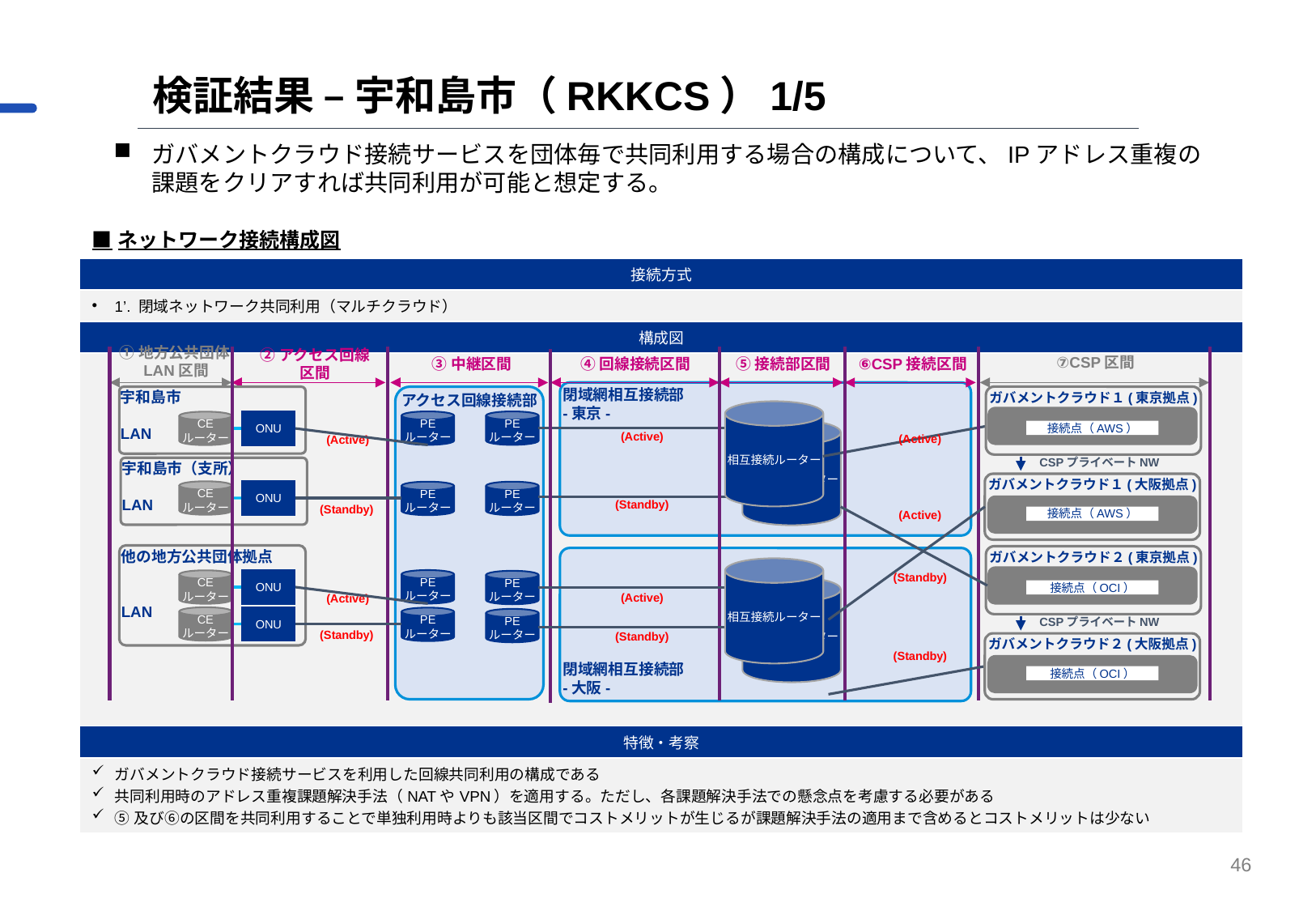

検証結果 – 宇和島市（RKKCS）1/5
ガバメントクラウド接続サービスを団体毎で共同利用する場合の構成について、IPアドレス重複の課題をクリアすれば共同利用が可能と想定する。
| ■ネットワーク接続構成図 |
| --- |
| 接続方式 |
| 1’. 閉域ネットワーク共同利用（マルチクラウド） |
| 構成図 |
|  |
| 特徴・考察 |
| ガバメントクラウド接続サービスを利用した回線共同利用の構成である 共同利用時のアドレス重複課題解決手法（NATやVPN）を適用する。ただし、各課題解決手法での懸念点を考慮する必要がある ⑤及び⑥の区間を共同利用することで単独利用時よりも該当区間でコストメリットが生じるが課題解決手法の適用まで含めるとコストメリットは少ない |
①地方公共団体LAN区間
⑦CSP区間
②アクセス回線
区間
③中継区間
④回線接続区間
⑤接続部区間
⑥CSP接続区間
閉域網相互接続部
-東京-
ガバメントクラウド１(東京拠点)
アクセス回線接続部
宇和島市

LAN
相互接続ルーター

PE
ルーター
PE
ルーター
CE
ルーター
ONU
相互接続ルーター
接続点（AWS）
(Active)
(Active)
(Active)
CSPプライベートNW
宇和島市（支所）
LAN
ガバメントクラウド１(大阪拠点)
CE
ルーター
ONU
PE
ルーター
PE
ルーター
(Standby)

(Standby)
(Active)
接続点（AWS）
他の地方公共団体拠点

LAN
ガバメントクラウド２(東京拠点)

閉域網相互接続部
-大阪-
相互接続ルーター

(Standby)
PE
ルーター
CE
ルーター
ONU
PE
ルーター
相互接続ルーター
接続点（OCI）
(Active)
(Active)
CE
ルーター
ONU
PE
ルーター
PE
ルーター
CSPプライベートNW
(Standby)
(Standby)
ガバメントクラウド２(大阪拠点)
(Standby)

接続点（OCI）
46